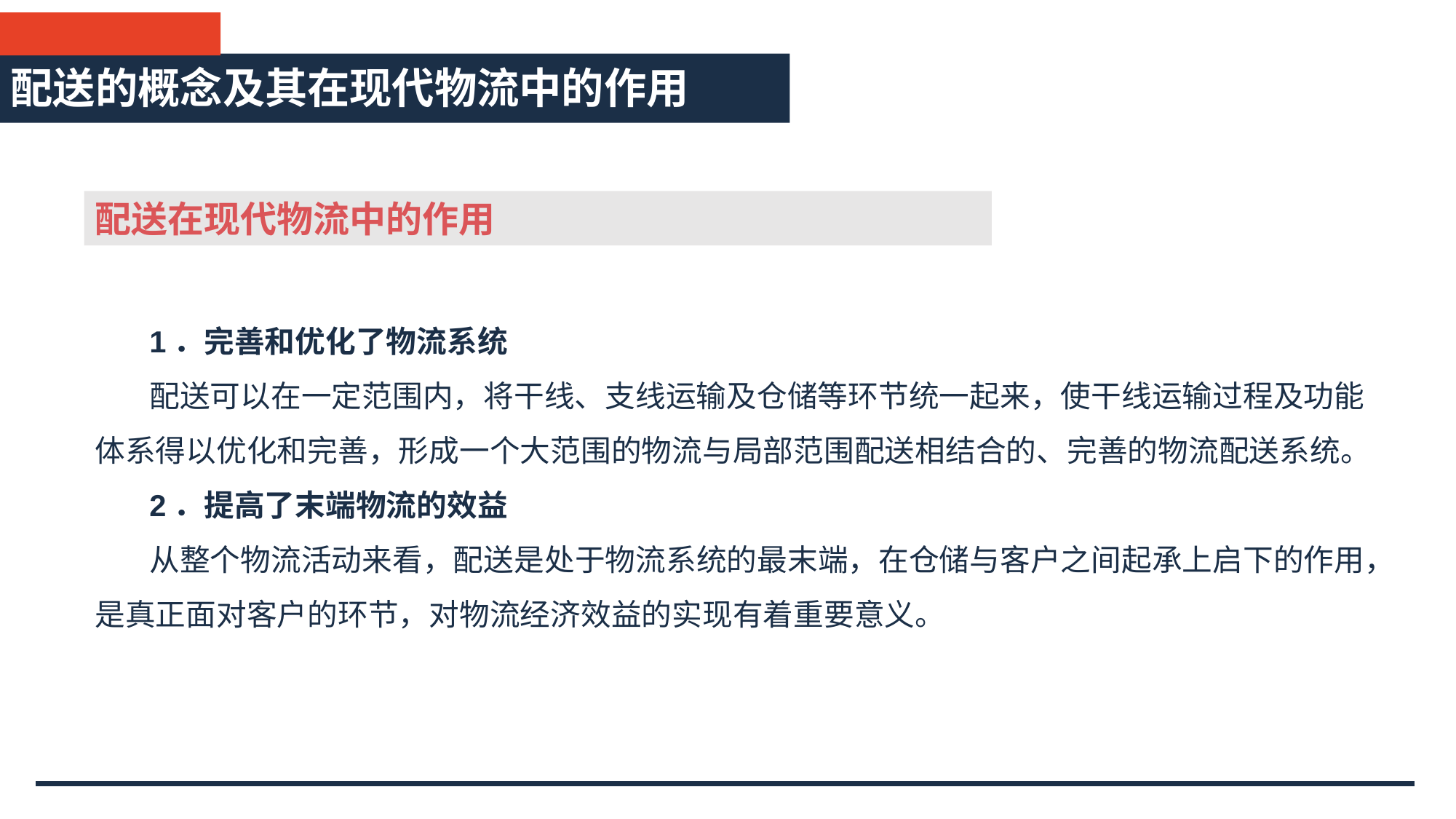

配送的概念及其在现代物流中的作用
配送在现代物流中的作用
1．完善和优化了物流系统
配送可以在一定范围内，将干线、支线运输及仓储等环节统一起来，使干线运输过程及功能体系得以优化和完善，形成一个大范围的物流与局部范围配送相结合的、完善的物流配送系统。
2．提高了末端物流的效益
从整个物流活动来看，配送是处于物流系统的最末端，在仓储与客户之间起承上启下的作用，是真正面对客户的环节，对物流经济效益的实现有着重要意义。